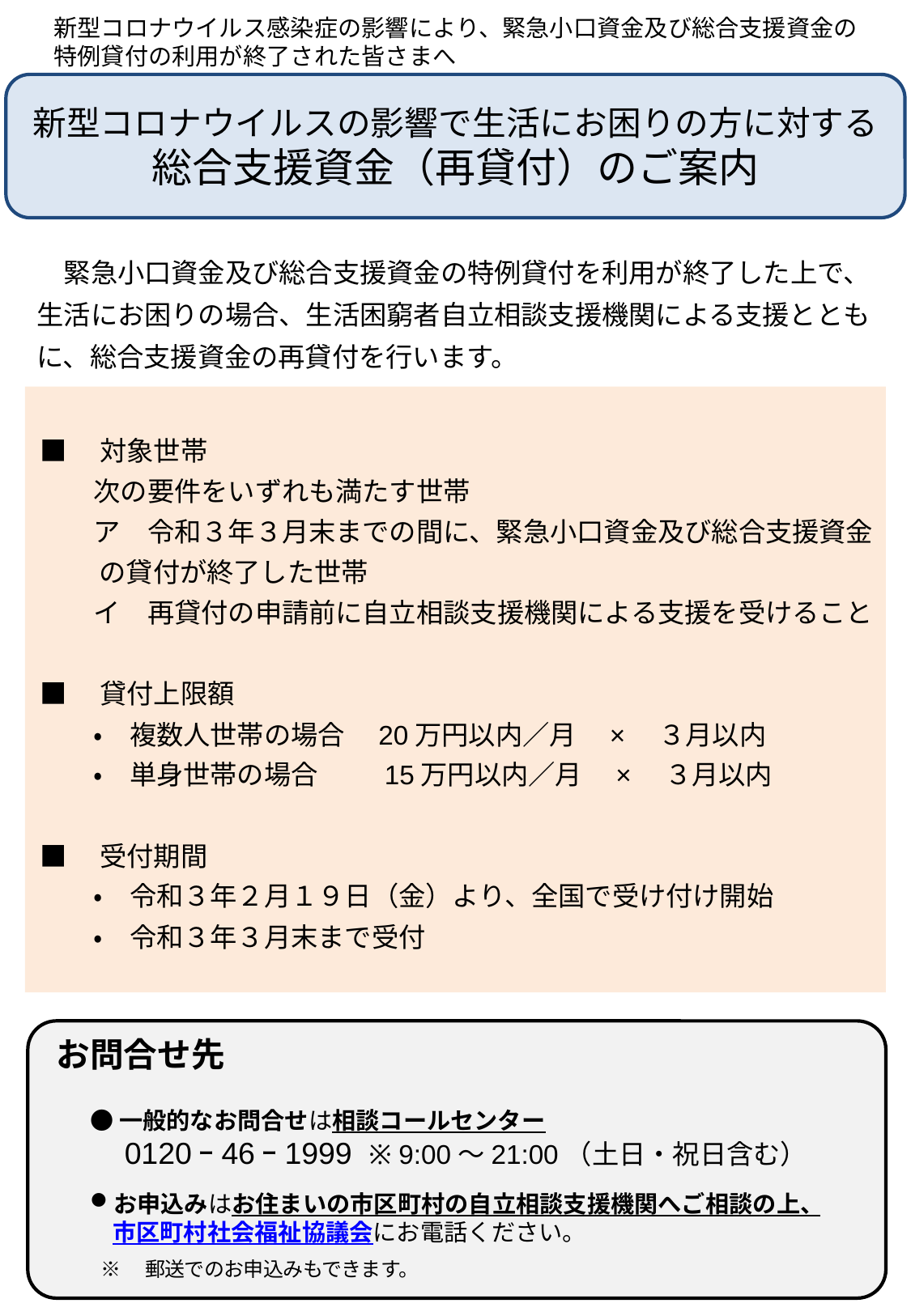

新型コロナウイルス感染症の影響により、緊急小口資金及び総合支援資金の
特例貸付の利用が終了された皆さまへ
新型コロナウイルスの影響で生活にお困りの方に対する
総合支援資金（再貸付）のご案内
　緊急小口資金及び総合支援資金の特例貸付を利用が終了した上で、生活にお困りの場合、生活困窮者自立相談支援機関による支援とともに、総合支援資金の再貸付を行います。

■　対象世帯
　　次の要件をいずれも満たす世帯
　　ア　令和３年３月末までの間に、緊急小口資金及び総合支援資金の貸付が終了した世帯
　　イ　再貸付の申請前に自立相談支援機関による支援を受けること

■　貸付上限額
　　・　複数人世帯の場合　20万円以内／月　×　３月以内
　　・　単身世帯の場合　　 15万円以内／月　×　３月以内

■　受付期間
　　・　令和３年２月１９日（金）より、全国で受け付け開始
　　・　令和３年３月末まで受付

お問合せ先
●一般的なお問合せは相談コールセンター
　 0120ｰ46ｰ1999  ※ 9:00～21:00（土日・祝日含む）
お申込みはお住まいの市区町村の自立相談支援機関へご相談の上、市区町村社会福祉協議会にお電話ください。

※　郵送でのお申込みもできます。